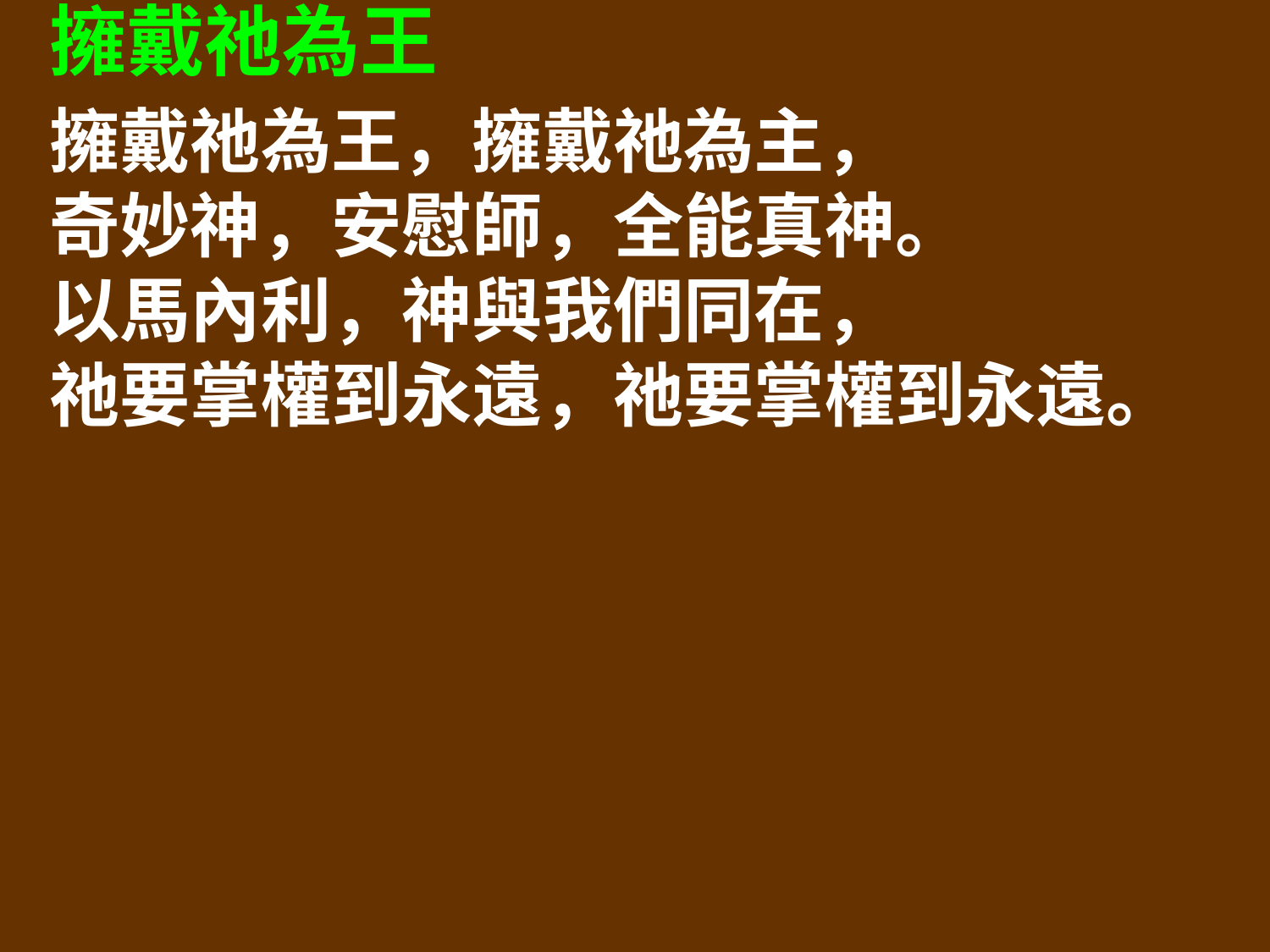

擁戴祂為王
擁戴祂為王，擁戴祂為主，
奇妙神，安慰師，全能真神。
以馬內利，神與我們同在，
祂要掌權到永遠，祂要掌權到永遠。